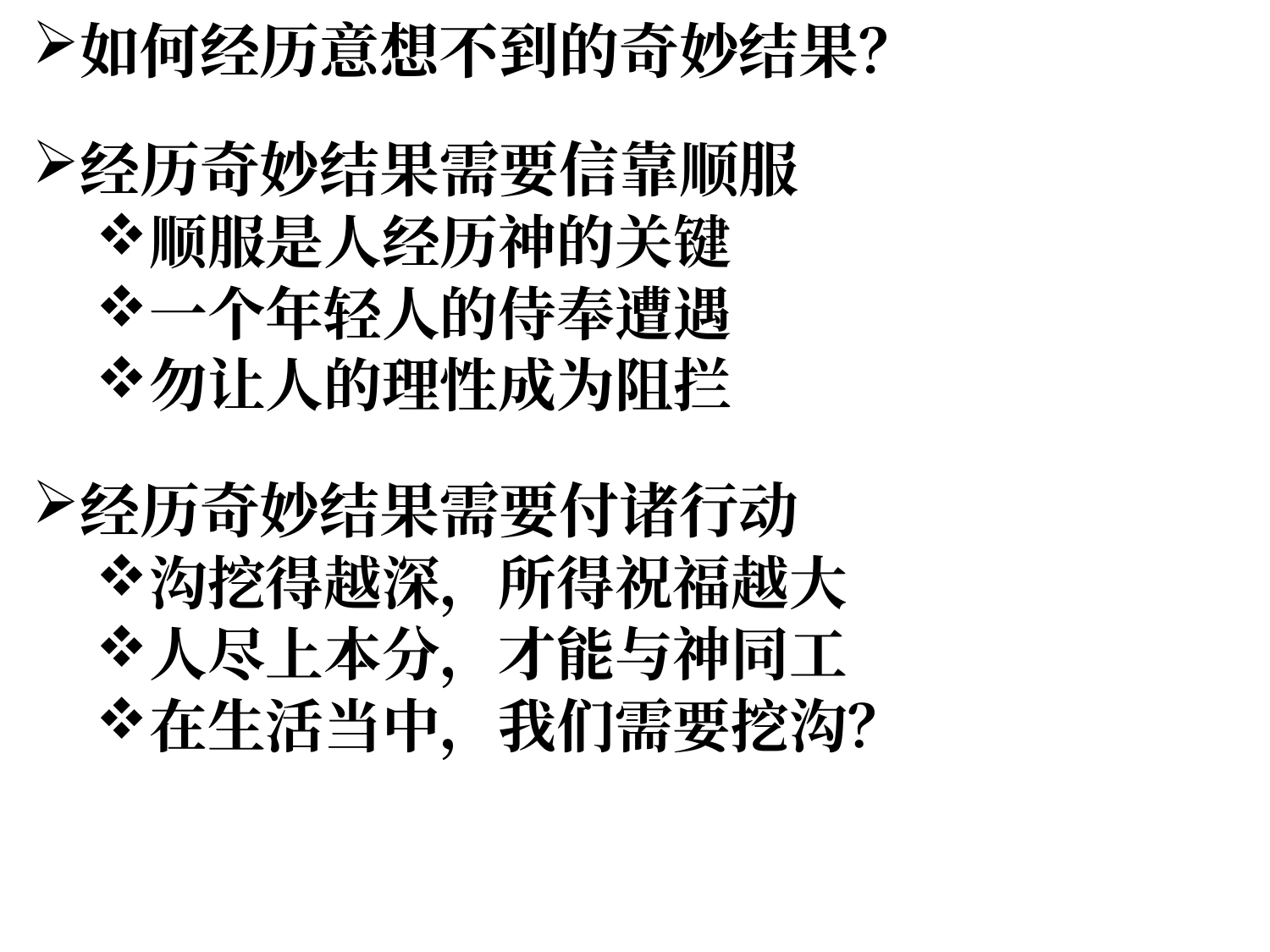

如何经历意想不到的奇妙结果？

经历奇妙结果需要信靠顺服
顺服是人经历神的关键
一个年轻人的侍奉遭遇
勿让人的理性成为阻拦

经历奇妙结果需要付诸行动
沟挖得越深，所得祝福越大
人尽上本分，才能与神同工
在生活当中，我们需要挖沟？